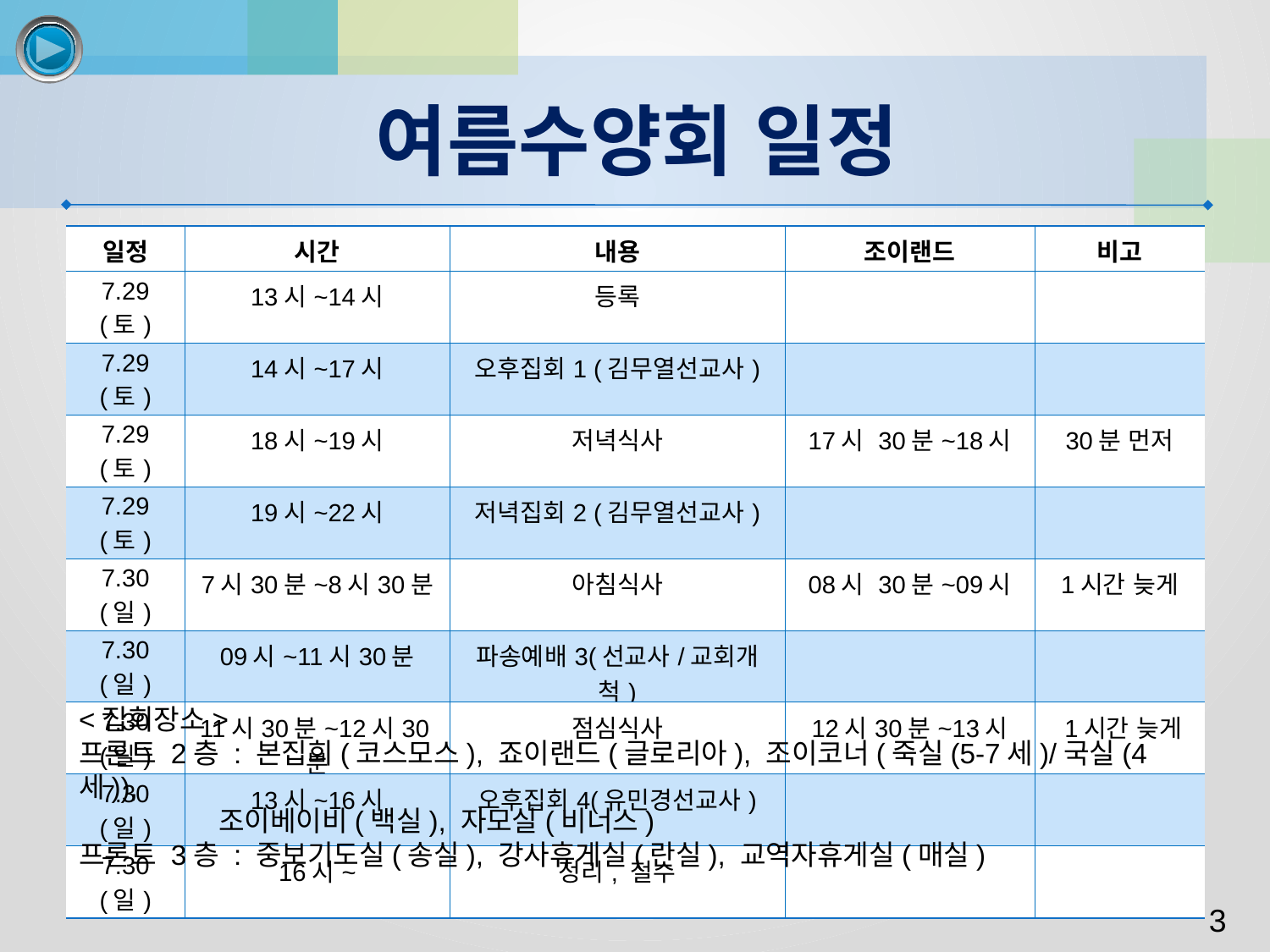

여름수양회 일정
| 일정 | 시간 | 내용 | 조이랜드 | 비고 |
| --- | --- | --- | --- | --- |
| 7.29(토) | 13시~14시 | 등록 |  |  |
| 7.29(토) | 14시~17시 | 오후집회1 (김무열선교사) |  |  |
| 7.29(토) | 18시~19시 | 저녁식사 | 17시 30분~18시 | 30분 먼저 |
| 7.29(토) | 19시~22시 | 저녁집회2 (김무열선교사) |  |  |
| 7.30(일) | 7시30분~8시30분 | 아침식사 | 08시 30분~09시 | 1시간 늦게 |
| 7.30(일) | 09시~11시30분 | 파송예배3(선교사/교회개척) |  |  |
| 7.30(일) | 11시30분~12시30분 | 점심식사 | 12시30분~13시 | 1시간 늦게 |
| 7.30(일) | 13시~16시 | 오후집회4(유민경선교사) |  |  |
| 7.30(일) | 16시~ | 정리, 철수 |  |  |
<집회장소>
프론트 2층 : 본집회(코스모스), 죠이랜드(글로리아), 조이코너(죽실(5-7세)/국실(4세)),
                 조이베이비(백실), 자모실(비너스)
프론트 3층 : 중보기도실(송실), 강사휴게실(란실), 교역자휴게실(매실)
3